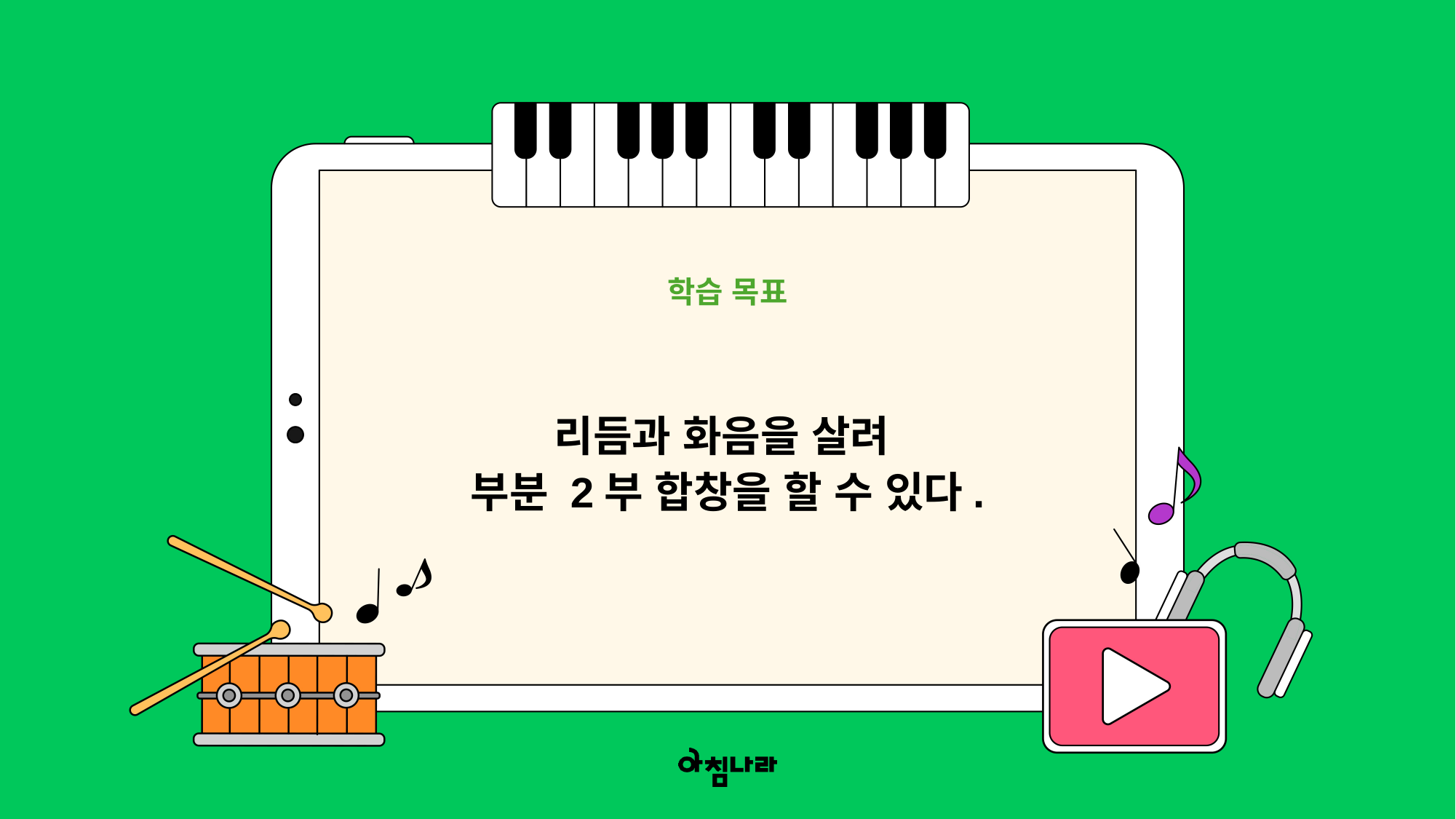

학습 목표
리듬과 화음을 살려
부분 2부 합창을 할 수 있다.